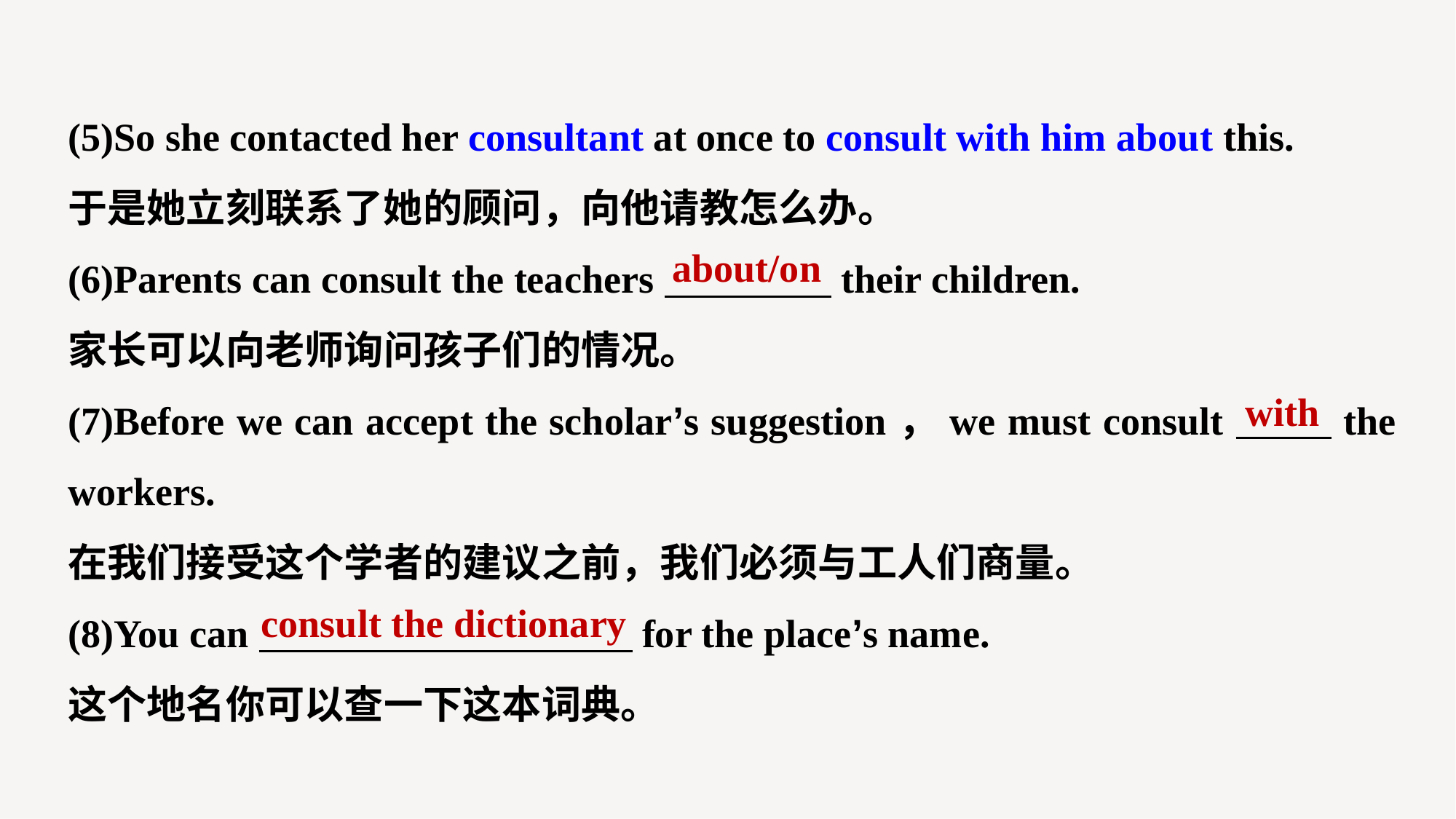

(5)So she contacted her consultant at once to consult with him about this.
于是她立刻联系了她的顾问，向他请教怎么办。
(6)Parents can consult the teachers                   their children.
家长可以向老师询问孩子们的情况。
(7)Before we can accept the scholar’s suggestion，we must consult          the workers.
在我们接受这个学者的建议之前，我们必须与工人们商量。
(8)You can                                        for the place’s name.
这个地名你可以查一下这本词典。
about/on
with
consult the dictionary